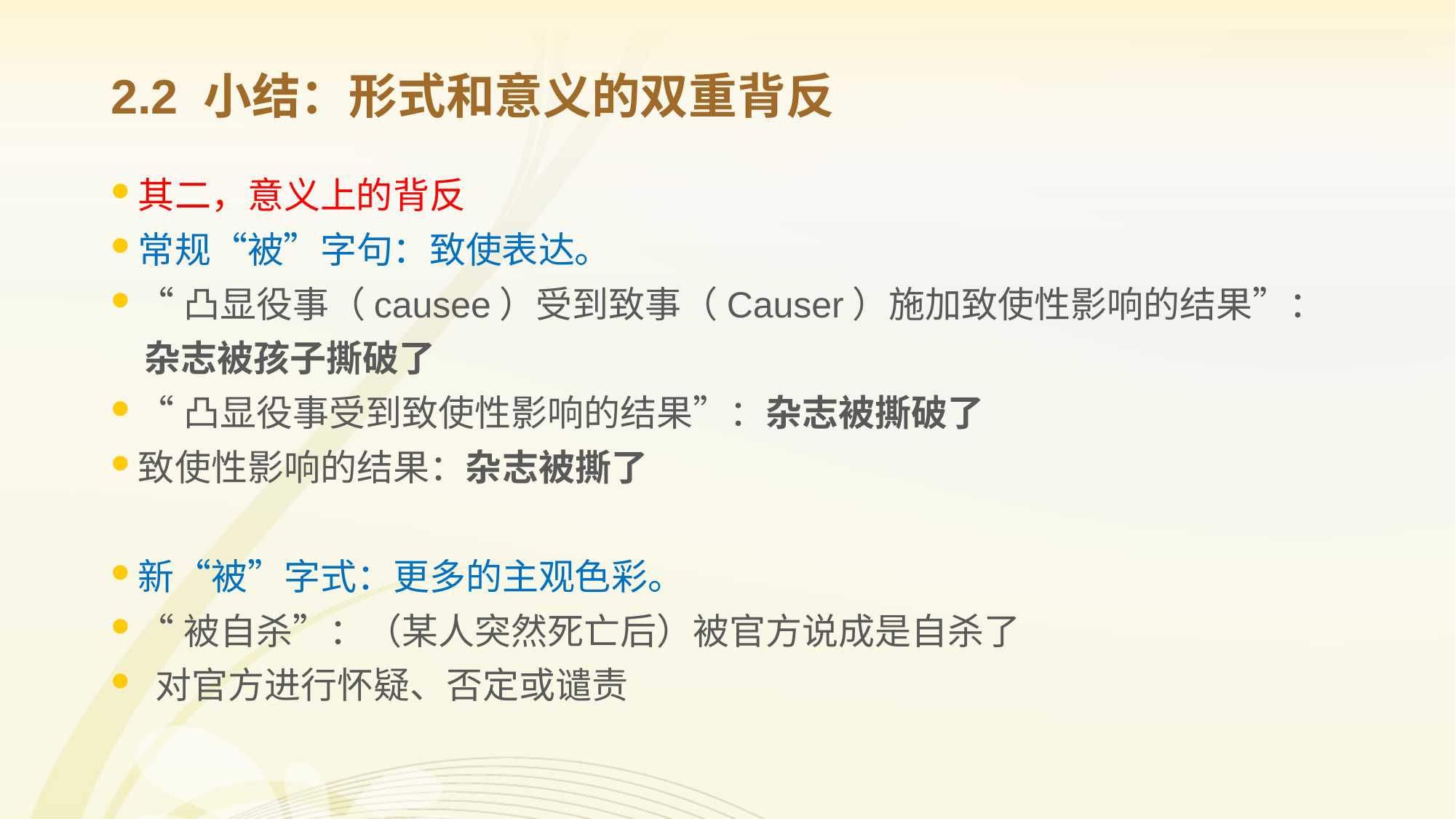

# 2.2 小结：形式和意义的双重背反
其二，意义上的背反
常规“被”字句：致使表达。
“凸显役事（causee）受到致事（Causer）施加致使性影响的结果”：
   杂志被孩子撕破了
“凸显役事受到致使性影响的结果”：杂志被撕破了
致使性影响的结果：杂志被撕了

新“被”字式：更多的主观色彩。
“被自杀”：（某人突然死亡后）被官方说成是自杀了
 对官方进行怀疑、否定或谴责